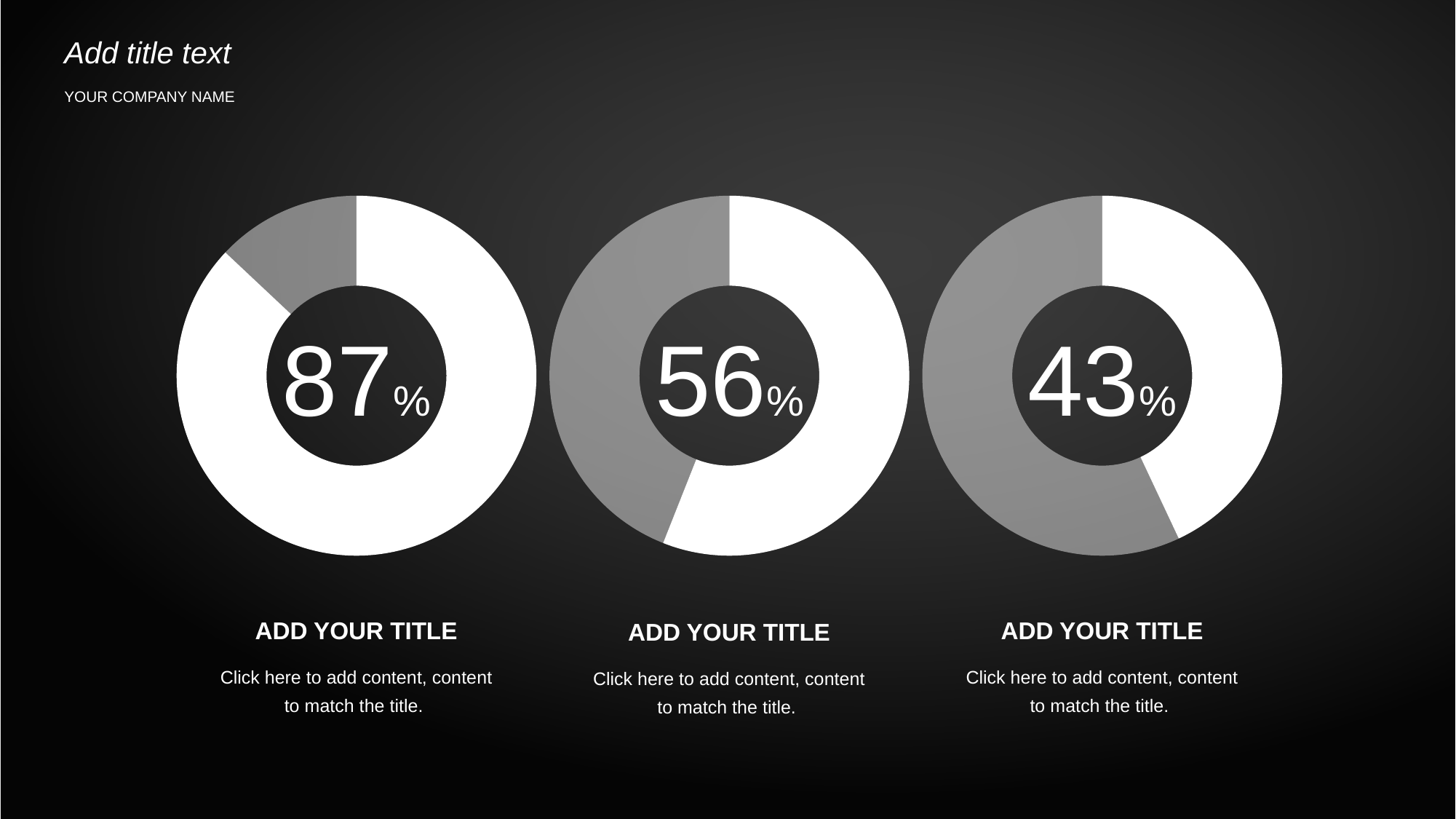

Add title text
YOUR COMPANY NAME

### Chart

| Category | 销售额 |
|---|---|
| A | 87.0 |
| 其他 | 13.0 |
87%
ADD YOUR TITLE
Click here to add content, content to match the title.

### Chart

| Category | 销售额 |
|---|---|
| A | 56.0 |
| 其他 | 44.0 |
56%
ADD YOUR TITLE
Click here to add content, content to match the title.

### Chart

| Category | 销售额 |
|---|---|
| A | 43.0 |
| 其他 | 57.0 |
43%
ADD YOUR TITLE
Click here to add content, content to match the title.